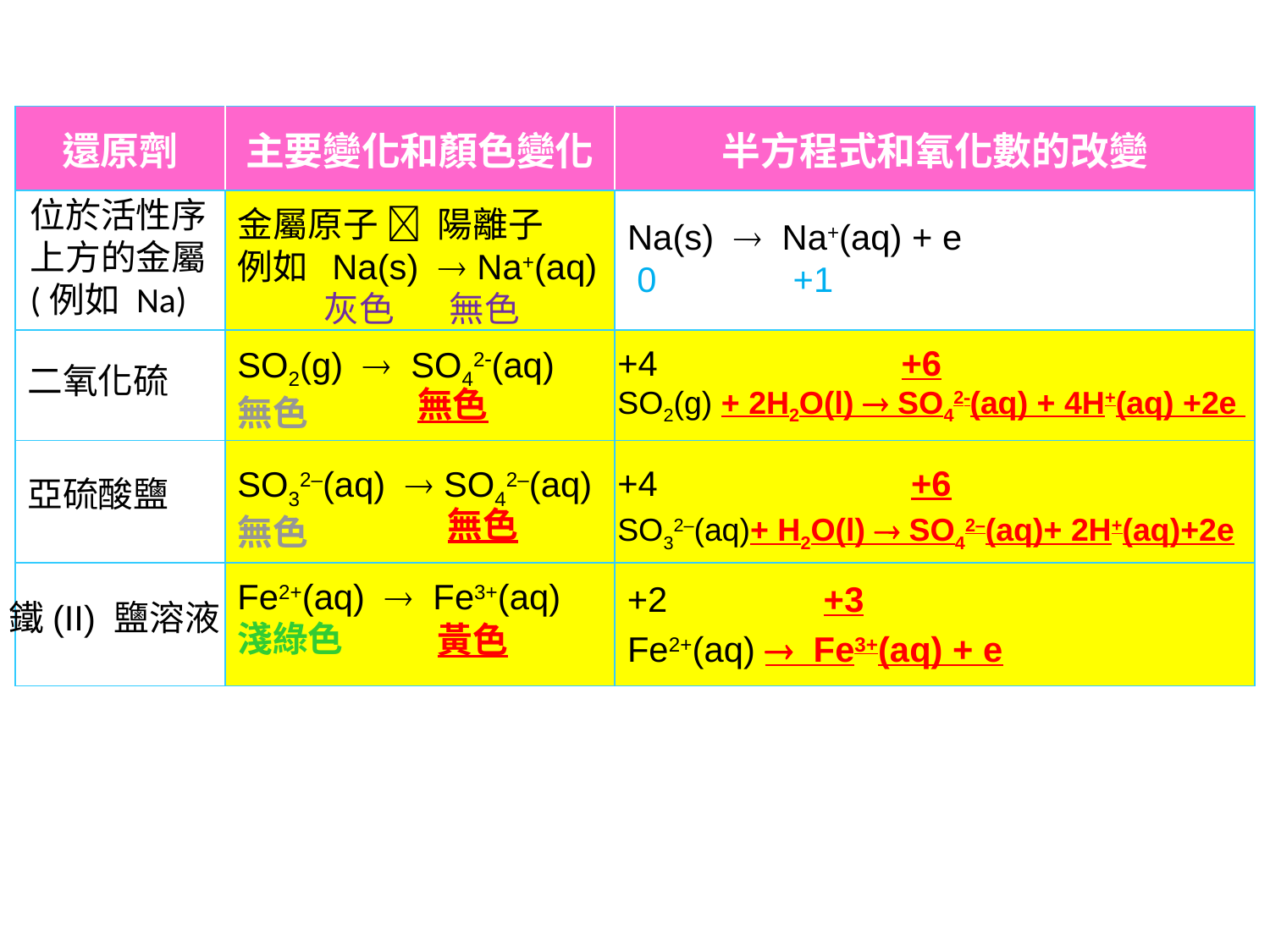

| 還原劑 | 主要變化和顏色變化 | 半方程式和氧化數的改變 |
| --- | --- | --- |
|  |  |  |
|  |  |  |
|  |  |  |
|  |  |  |
位於活性序上方的金屬
(例如 Na)
金屬原子 →  陽離子
例如  Na(s)  → Na+(aq)
          灰色       無色
Na(s)  →  Na+(aq) + e
 0              +1
+4                         +6
SO2(g)  →  SO42−(aq)
無色
二氧化硫
無色
SO2(g) + 2H2O(l) → SO42−(aq) + 4H+(aq) +2e
+4                          +6
SO32–(aq)  → SO42–(aq)
無色
亞硫酸鹽
無色
SO32–(aq)+ H2O(l) → SO42–(aq)+ 2H+(aq)+2e
 +2                +3
Fe2+(aq)  →  Fe3+(aq)
淺綠色
鐵(II) 鹽溶液
黃色
Fe2+(aq) →  Fe3+(aq) + e